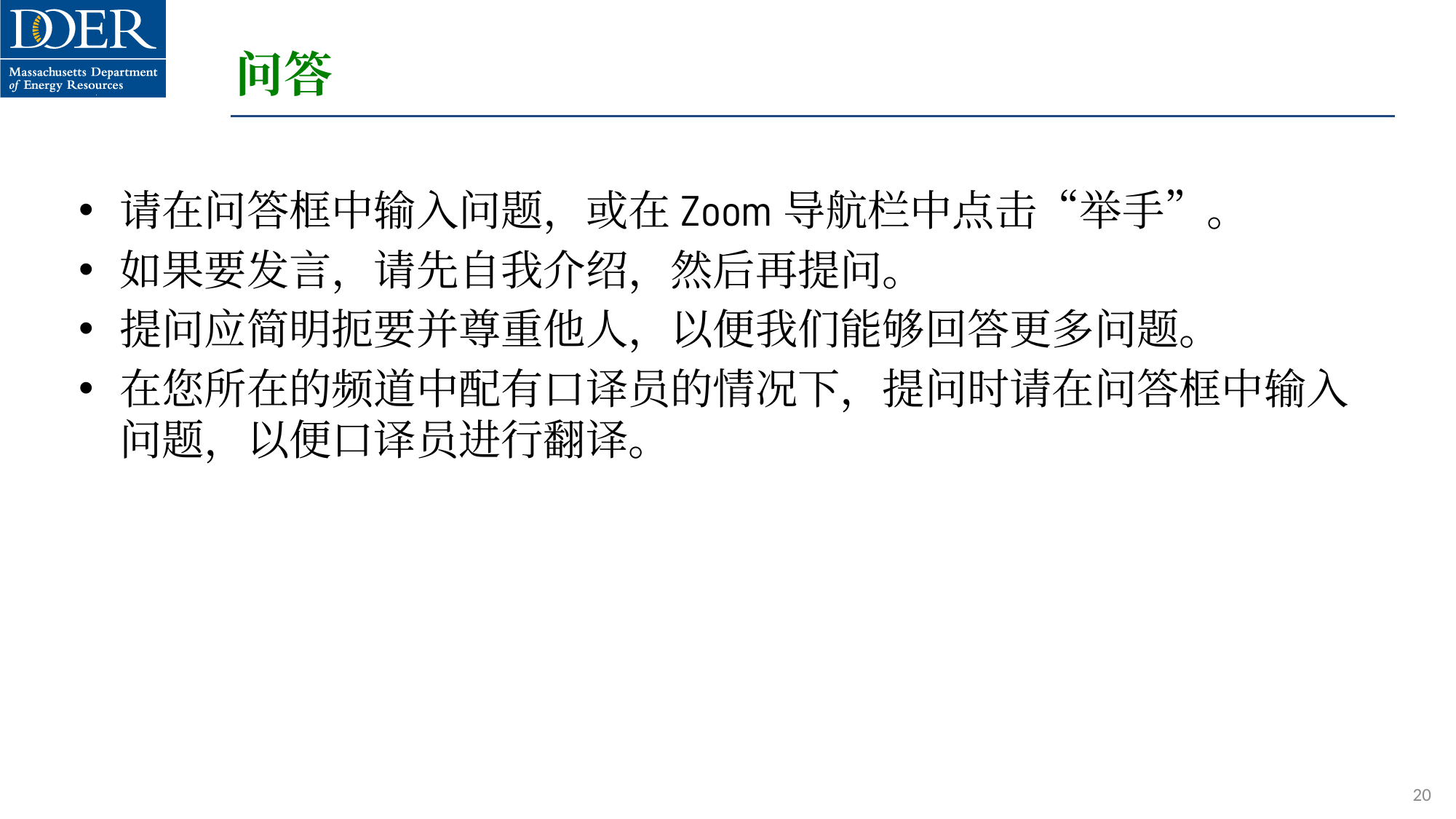

# 问答
请在问答框中输入问题，或在Zoom导航栏中点击“举手”。
如果要发言，请先自我介绍，然后再提问。
提问应简明扼要并尊重他人，以便我们能够回答更多问题。
在您所在的频道中配有口译员的情况下，提问时请在问答框中输入问题，以便口译员进行翻译。

20